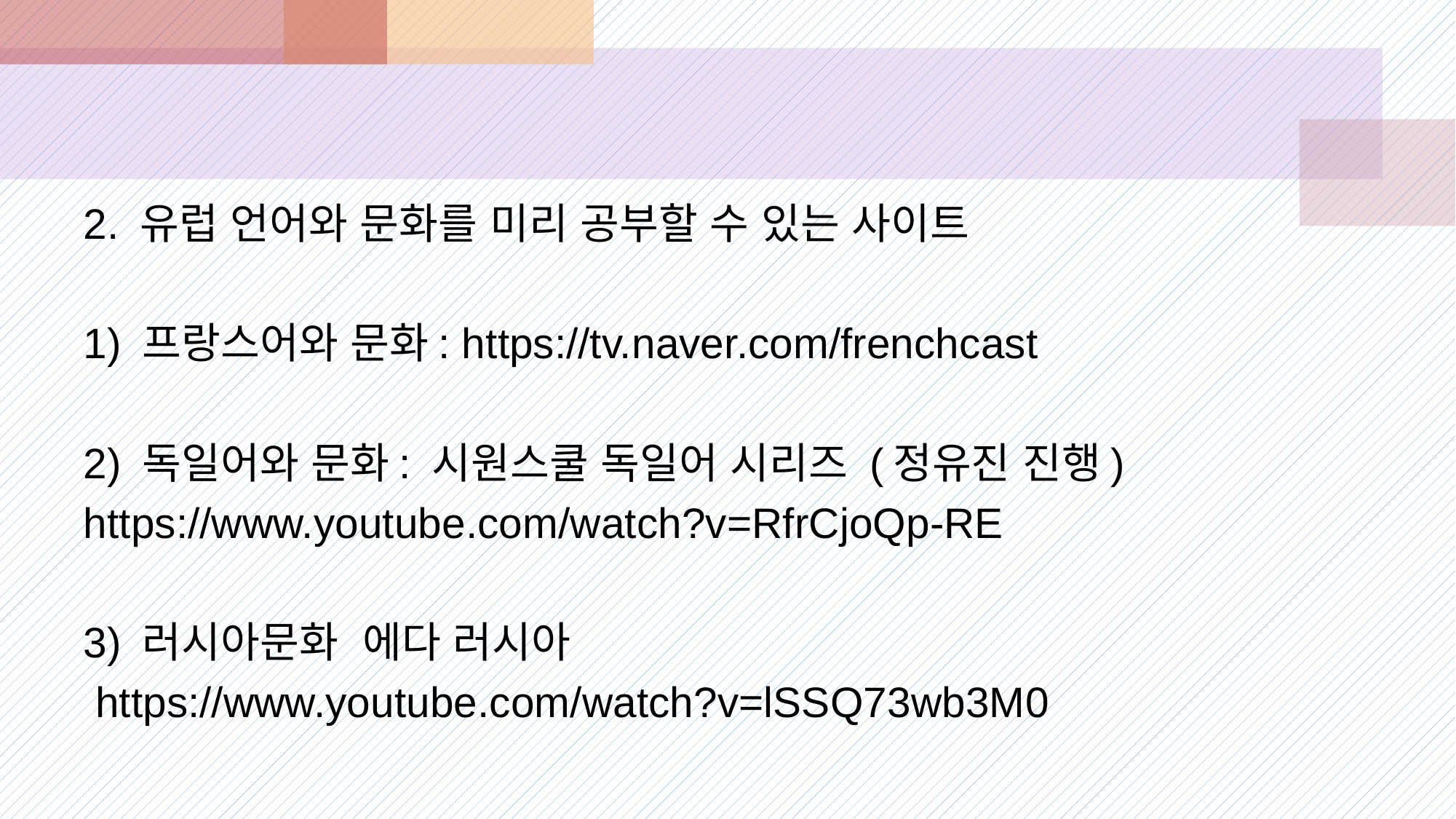

#
2. 유럽 언어와 문화를 미리 공부할 수 있는 사이트

1) 프랑스어와 문화: https://tv.naver.com/frenchcast

2) 독일어와 문화: 시원스쿨 독일어 시리즈 (정유진 진행)
https://www.youtube.com/watch?v=RfrCjoQp-RE

3) 러시아문화  에다 러시아
 https://www.youtube.com/watch?v=lSSQ73wb3M0